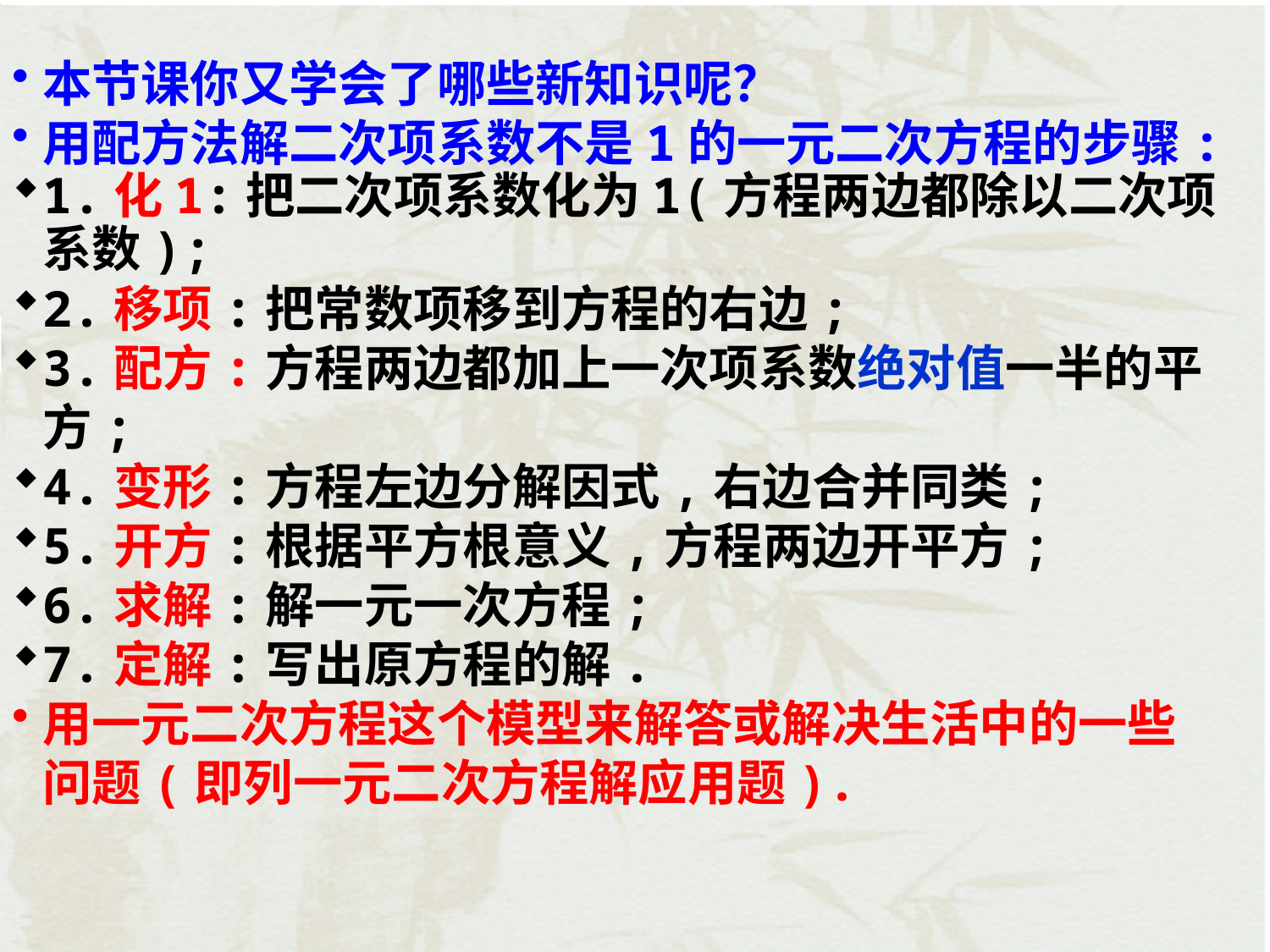

本节课你又学会了哪些新知识呢？
用配方法解二次项系数不是1的一元二次方程的步骤:
1.化1:把二次项系数化为1(方程两边都除以二次项系数);
2.移项:把常数项移到方程的右边;
3.配方:方程两边都加上一次项系数绝对值一半的平方;
4.变形:方程左边分解因式,右边合并同类;
5.开方:根据平方根意义,方程两边开平方;
6.求解:解一元一次方程;
7.定解:写出原方程的解.
用一元二次方程这个模型来解答或解决生活中的一些问题(即列一元二次方程解应用题).